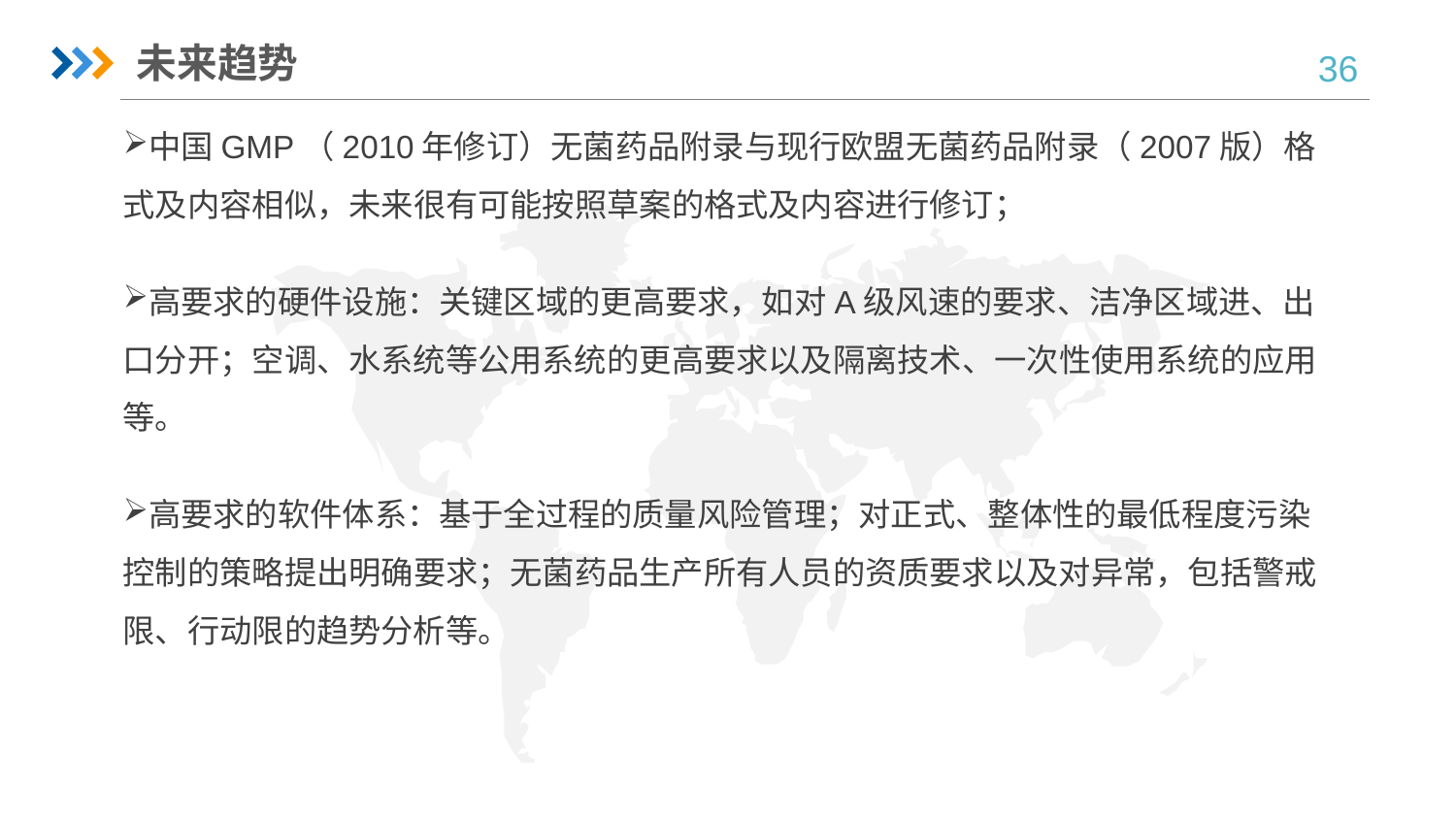

未来趋势
中国GMP（2010年修订）无菌药品附录与现行欧盟无菌药品附录（2007版）格式及内容相似，未来很有可能按照草案的格式及内容进行修订；

高要求的硬件设施：关键区域的更高要求，如对A级风速的要求、洁净区域进、出口分开；空调、水系统等公用系统的更高要求以及隔离技术、一次性使用系统的应用等。

高要求的软件体系：基于全过程的质量风险管理；对正式、整体性的最低程度污染控制的策略提出明确要求；无菌药品生产所有人员的资质要求以及对异常，包括警戒限、行动限的趋势分析等。